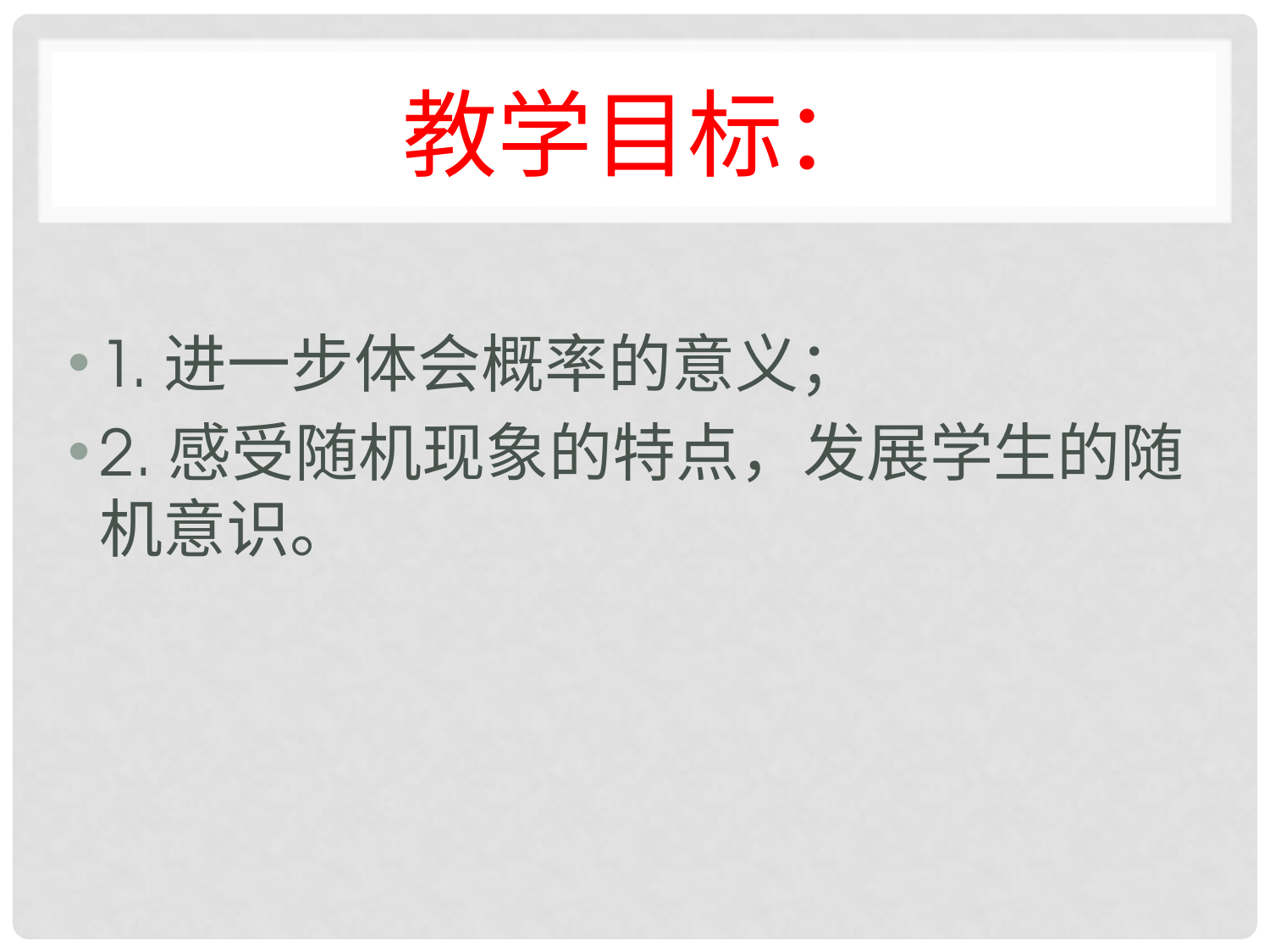

教学目标：
1.进一步体会概率的意义；
2.感受随机现象的特点，发展学生的随机意识。